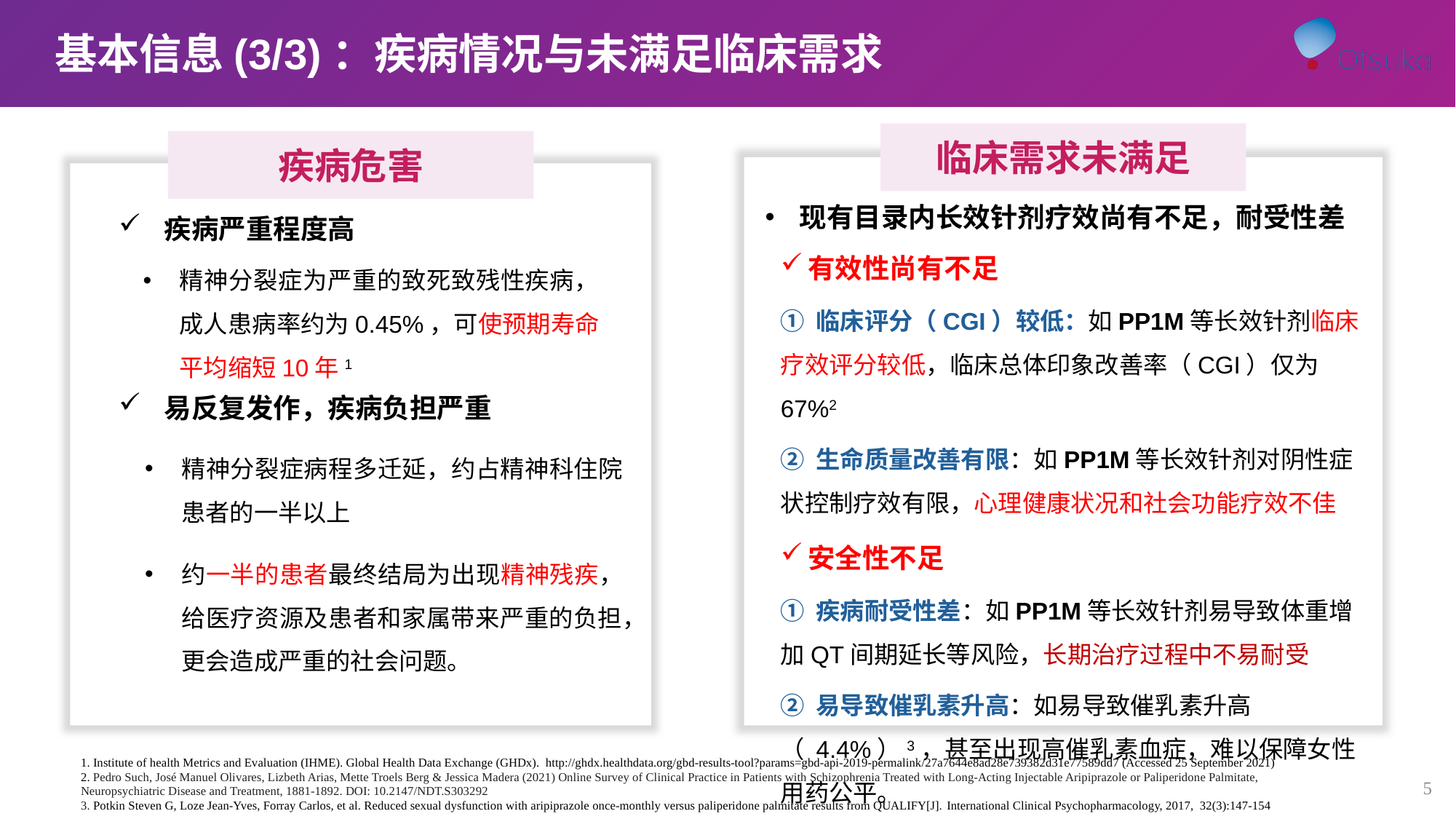

基本信息(3/3)：疾病情况与未满足临床需求
临床需求未满足
疾病危害
现有目录内长效针剂疗效有限，耐受性差，不良反应发生率高，不能完全满足患者需求

现有目录内长效针剂疗效尚有不足，耐受性差
疾病严重程度高
有效性尚有不足
① 临床评分（CGI）较低：如PP1M等长效针剂临床疗效评分较低，临床总体印象改善率（CGI）仅为67%2
② 生命质量改善有限：如PP1M等长效针剂对阴性症状控制疗效有限，心理健康状况和社会功能疗效不佳
安全性不足
① 疾病耐受性差：如PP1M等长效针剂易导致体重增加QT间期延长等风险，长期治疗过程中不易耐受
② 易导致催乳素升高：如易导致催乳素升高（ 4.4%）3，甚至出现高催乳素血症，难以保障女性用药公平。
精神分裂症为严重的致死致残性疾病，成人患病率约为0.45%，可使预期寿命平均缩短10年1
易反复发作，疾病负担严重
精神分裂症病程多迁延，约占精神科住院患者的一半以上
约一半的患者最终结局为出现精神残疾，给医疗资源及患者和家属带来严重的负担，更会造成严重的社会问题。
1. Institute of health Metrics and Evaluation (IHME). Global Health Data Exchange (GHDx).  http://ghdx.healthdata.org/gbd-results-tool?params=gbd-api-2019-permalink/27a7644e8ad28e739382d31e77589dd7 (Accessed 25 September 2021)
2. Pedro Such, José Manuel Olivares, Lizbeth Arias, Mette Troels Berg & Jessica Madera (2021) Online Survey of Clinical Practice in Patients with Schizophrenia Treated with Long-Acting Injectable Aripiprazole or Paliperidone Palmitate, Neuropsychiatric Disease and Treatment, 1881-1892. DOI: 10.2147/NDT.S303292
3. Potkin Steven G, Loze Jean-Yves, Forray Carlos, et al. Reduced sexual dysfunction with aripiprazole once-monthly versus paliperidone palmitate results from QUALIFY[J]. International Clinical Psychopharmacology, 2017,  32(3):147-154
5